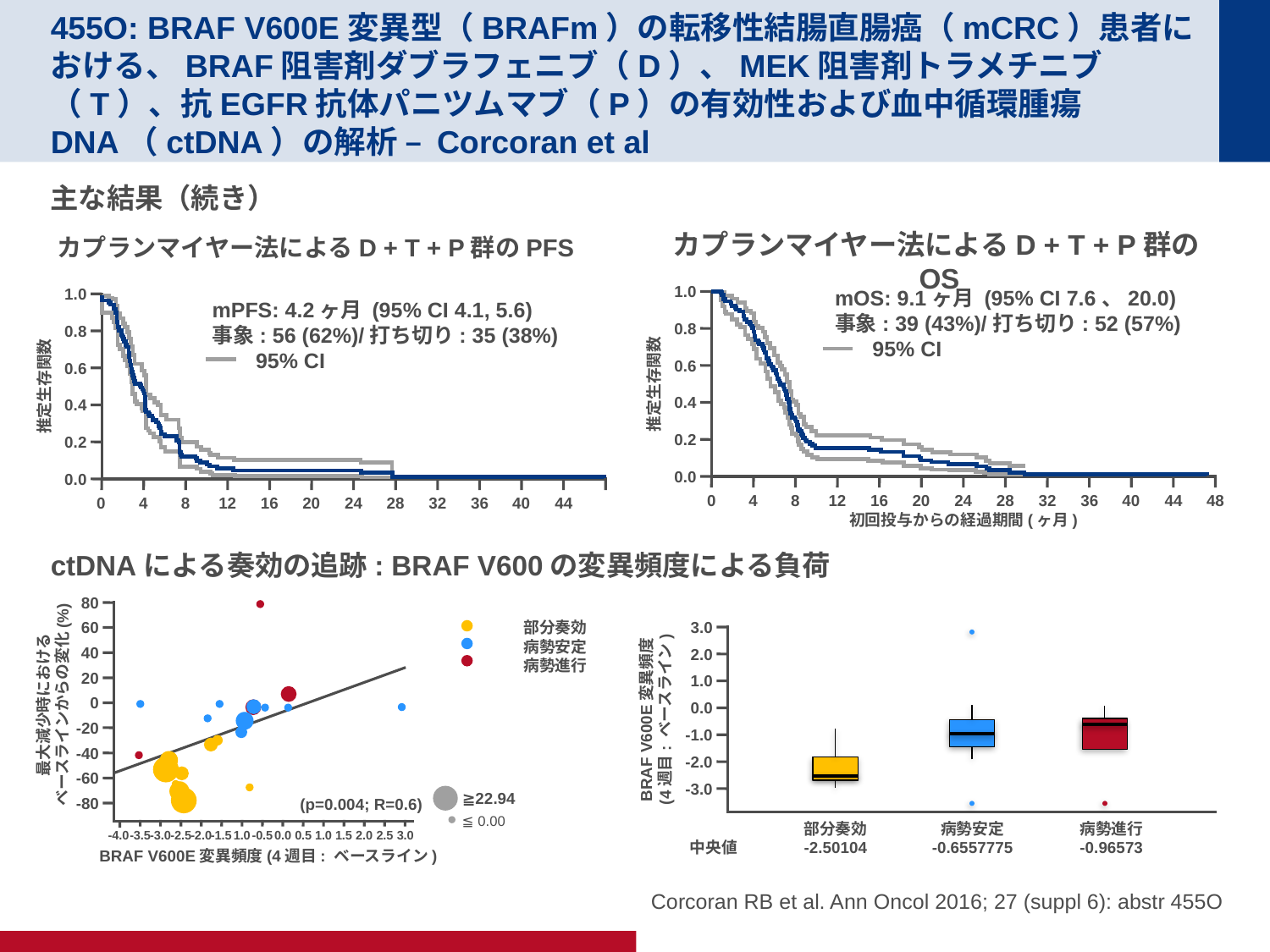

# 455O: BRAF V600E変異型（BRAFm）の転移性結腸直腸癌（mCRC）患者における、BRAF阻害剤ダブラフェニブ（D）、MEK阻害剤トラメチニブ（T）、抗EGFR抗体パニツムマブ（P）の有効性および血中循環腫瘍DNA（ctDNA）の解析 – Corcoran et al
主な結果（続き）

ctDNAによる奏効の追跡: BRAF V600の変異頻度による負荷

カプランマイヤー法によるD + T + P群のOS
1.0
mOS: 9.1ヶ月 (95% CI 7.6、20.0)
事象: 39 (43%)/打ち切り: 52 (57%)
	95% CI

0.8

0.6

推定生存関数
0.4

0.2

0.0

0
4
8
12
16
20
24
28
32
36
40
44
48
初回投与からの経過期間(ヶ月)
カプランマイヤー法によるD + T + P群のPFS
1.0

0.8

0.6

推定生存関数
0.4

0.2

0.0

0
4
8
12
16
20
24
28
32
36
40
44
mPFS: 4.2ヶ月 (95% CI 4.1, 5.6)
事象: 56 (62%)/打ち切り: 35 (38%)
	 95% CI
80

60
部分奏効
病勢安定
病勢進行

40

20

最大減少時における
ベースラインからの変化(%)

0

-20

-40

-60

≧22.94

-80

(p=0.004; R=0.6)

-4.0
-3.5
-3.0
-2.5
-2.0
-1.5
1.0
-0.5
0.0
0.5
1.0
1.5
2.0
2.5
3.0
BRAF V600E変異頻度(4週目: ベースライン)
3.0

2.0

1.0

0.0
BRAF V600E変異頻度
(4週目: ベースライン)

-1.0

-2.0

-3.0

中央値
部分奏効
-2.50104
病勢安定
-0.6557775
病勢進行
-0.96573
≦ 0.00
Corcoran RB et al. Ann Oncol 2016; 27 (suppl 6): abstr 455O